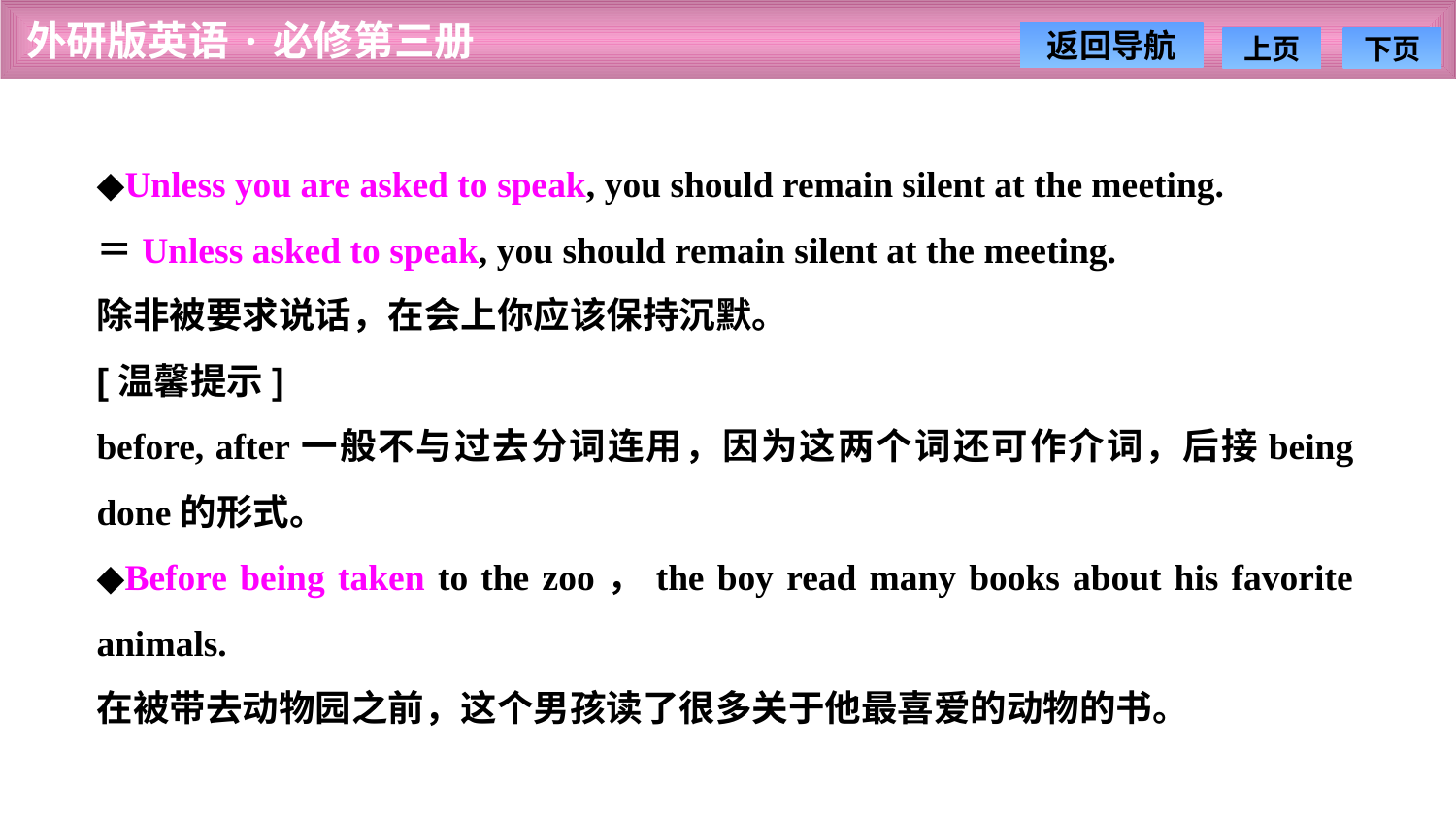

◆Unless you are asked to speak, you should remain silent at the meeting.
＝Unless asked to speak, you should remain silent at the meeting.
除非被要求说话，在会上你应该保持沉默。
[温馨提示]
before, after一般不与过去分词连用，因为这两个词还可作介词，后接being done的形式。
◆Before being taken to the zoo，the boy read many books about his favorite animals.
在被带去动物园之前，这个男孩读了很多关于他最喜爱的动物的书。